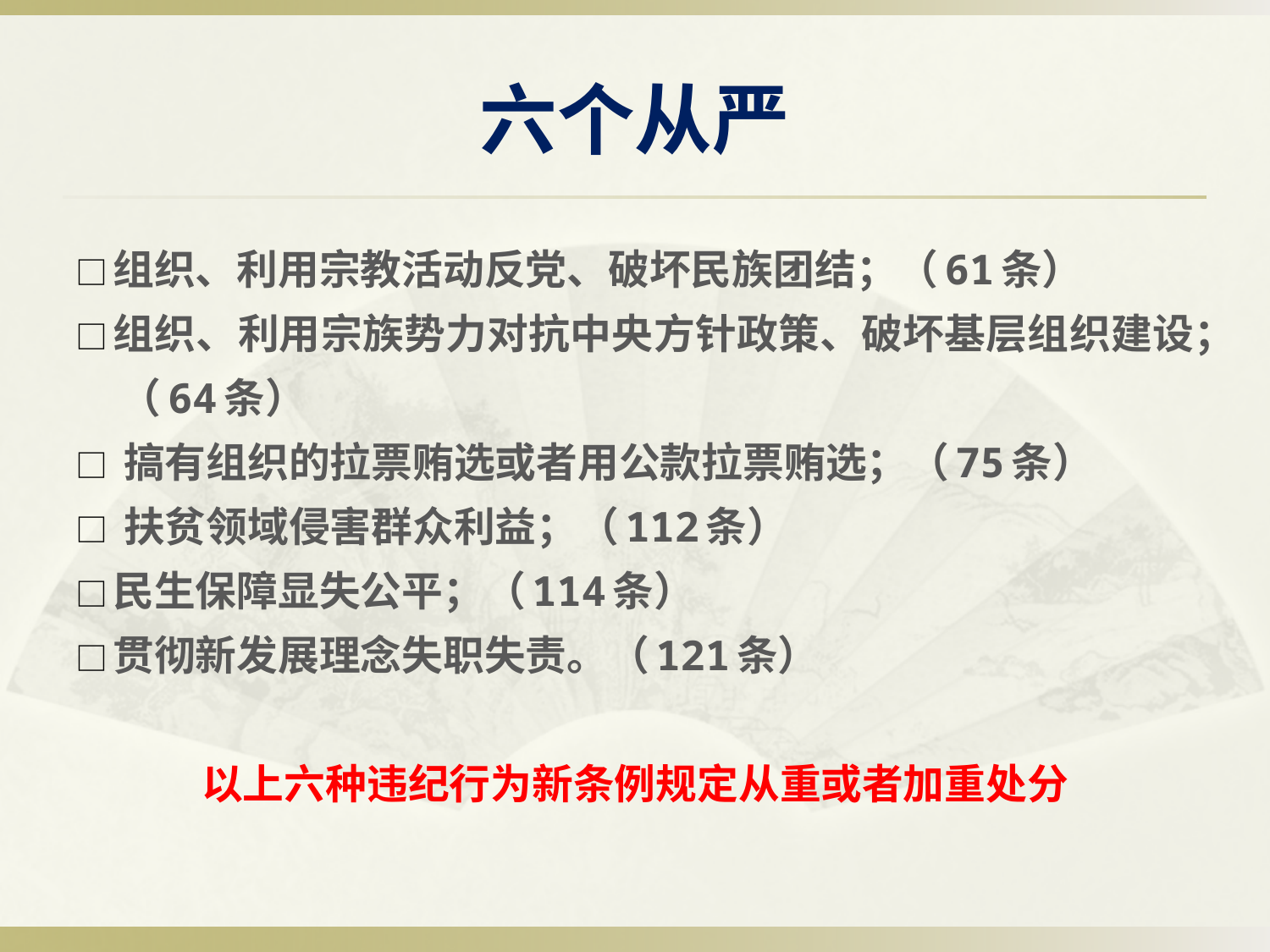

# 六个从严
□组织、利用宗教活动反党、破坏民族团结；（61条）
□组织、利用宗族势力对抗中央方针政策、破坏基层组织建设；（64条）
□ 搞有组织的拉票贿选或者用公款拉票贿选；（75条）
□ 扶贫领域侵害群众利益；（112条）
□民生保障显失公平；（114条）
□贯彻新发展理念失职失责。（121条）

以上六种违纪行为新条例规定从重或者加重处分